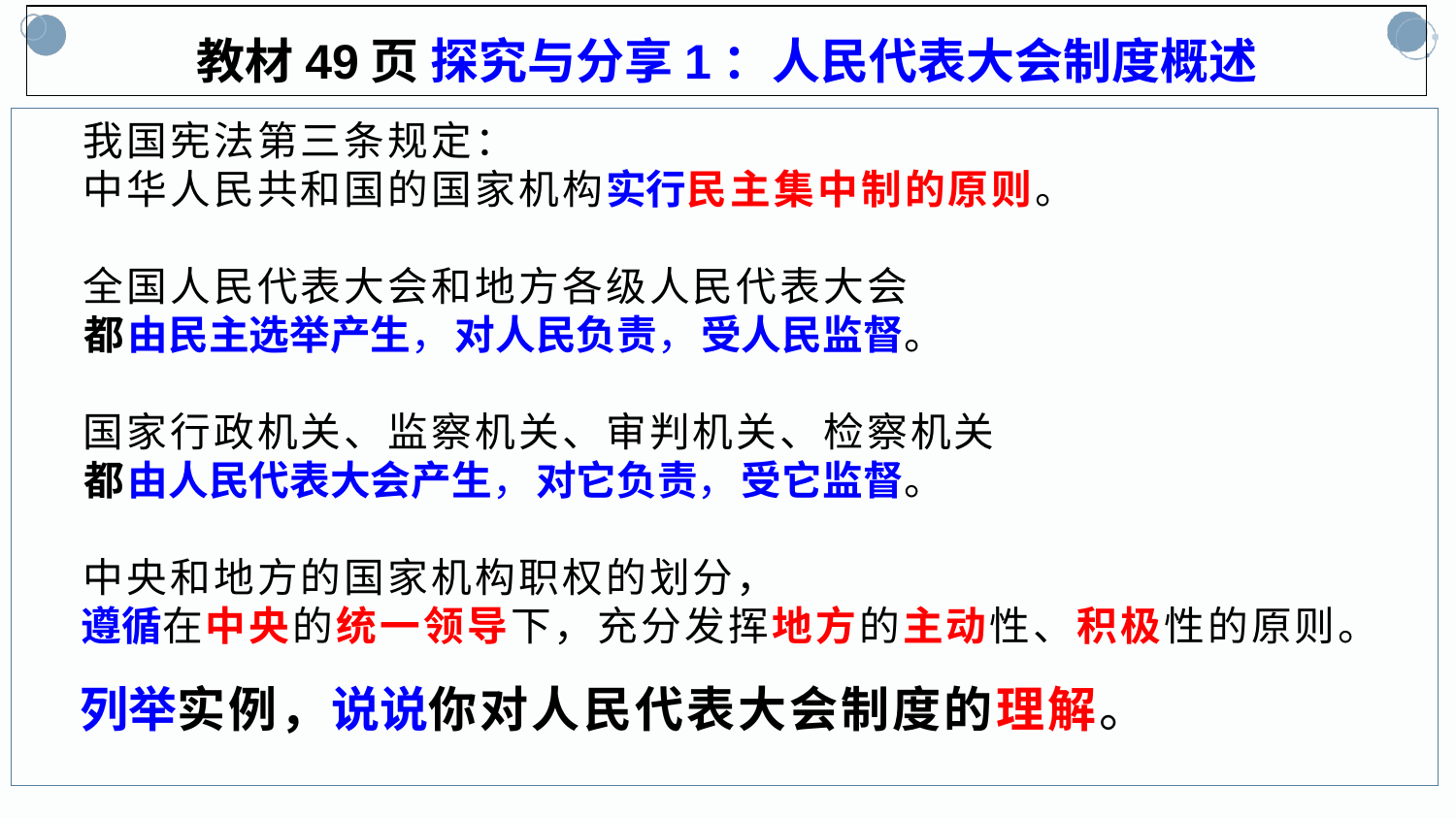

教材49页 探究与分享1：人民代表大会制度概述
    我国宪法第三条规定：
    中华人民共和国的国家机构实行民主集中制的原则。

    全国人民代表大会和地方各级人民代表大会
    都由民主选举产生，对人民负责，受人民监督。

    国家行政机关、监察机关、审判机关、检察机关
    都由人民代表大会产生，对它负责，受它监督。

    中央和地方的国家机构职权的划分，
     遵循在中央的统一领导下，充分发挥地方的主动性、积极性的原则。
     列举实例，说说你对人民代表大会制度的理解。